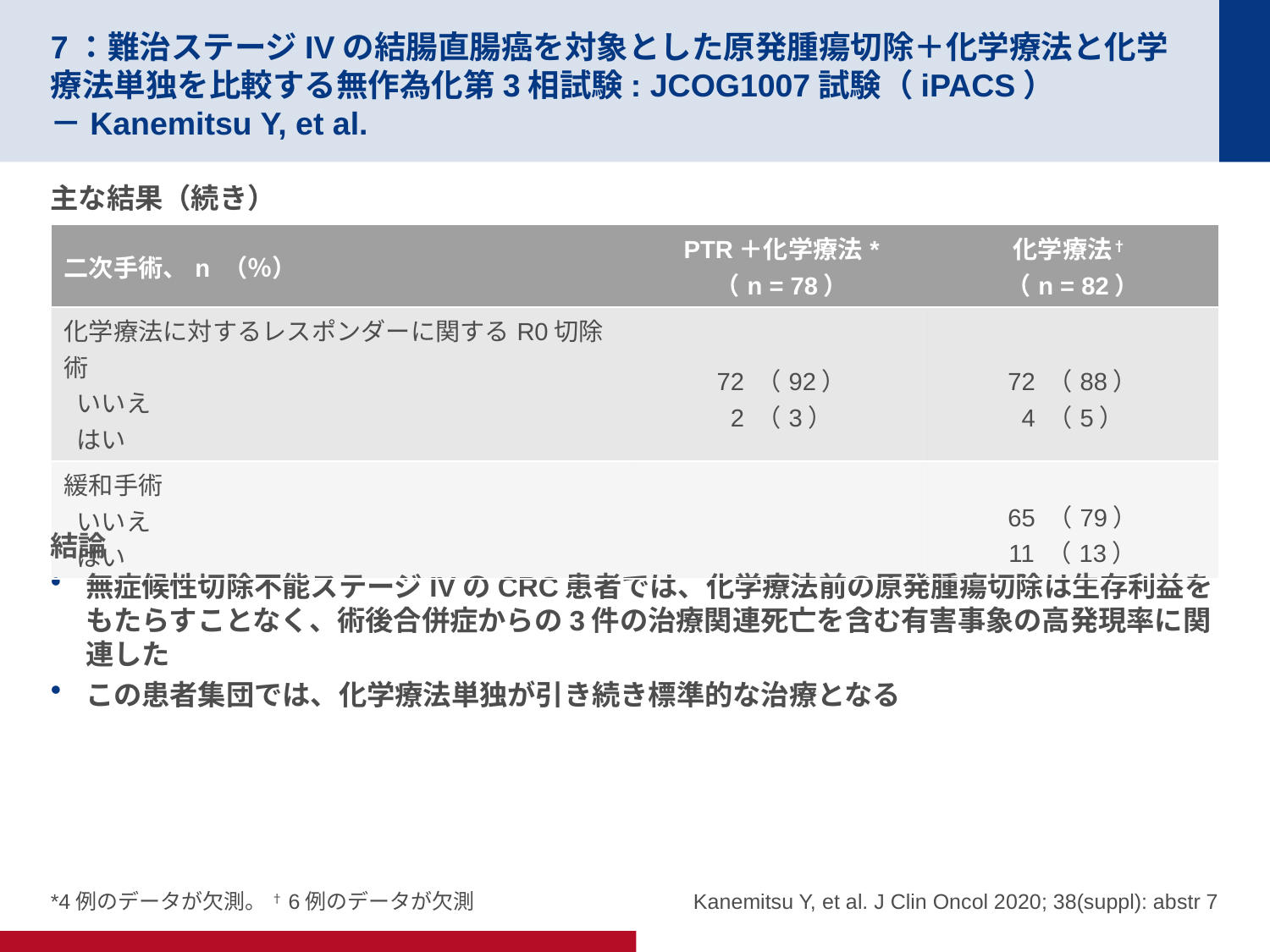

# 7：難治ステージIVの結腸直腸癌を対象とした原発腫瘍切除＋化学療法と化学療法単独を比較する無作為化第3相試験: JCOG1007試験（iPACS） －Kanemitsu Y, et al.
主な結果（続き）
結論
無症候性切除不能ステージIVのCRC患者では、化学療法前の原発腫瘍切除は生存利益をもたらすことなく、術後合併症からの3件の治療関連死亡を含む有害事象の高発現率に関連した
この患者集団では、化学療法単独が引き続き標準的な治療となる

| 二次手術、n （％） | PTR＋化学療法\* （n = 78） | 化学療法† （n = 82） |
| --- | --- | --- |
| 化学療法に対するレスポンダーに関するR0切除術 いいえ はい | 72 （92） 2 （3） | 72 （88） 4 （5） |
| 緩和手術 いいえ はい |  | 65 （79） 11 （13） |
*4例のデータが欠測。 †6例のデータが欠測
Kanemitsu Y, et al. J Clin Oncol 2020; 38(suppl): abstr 7